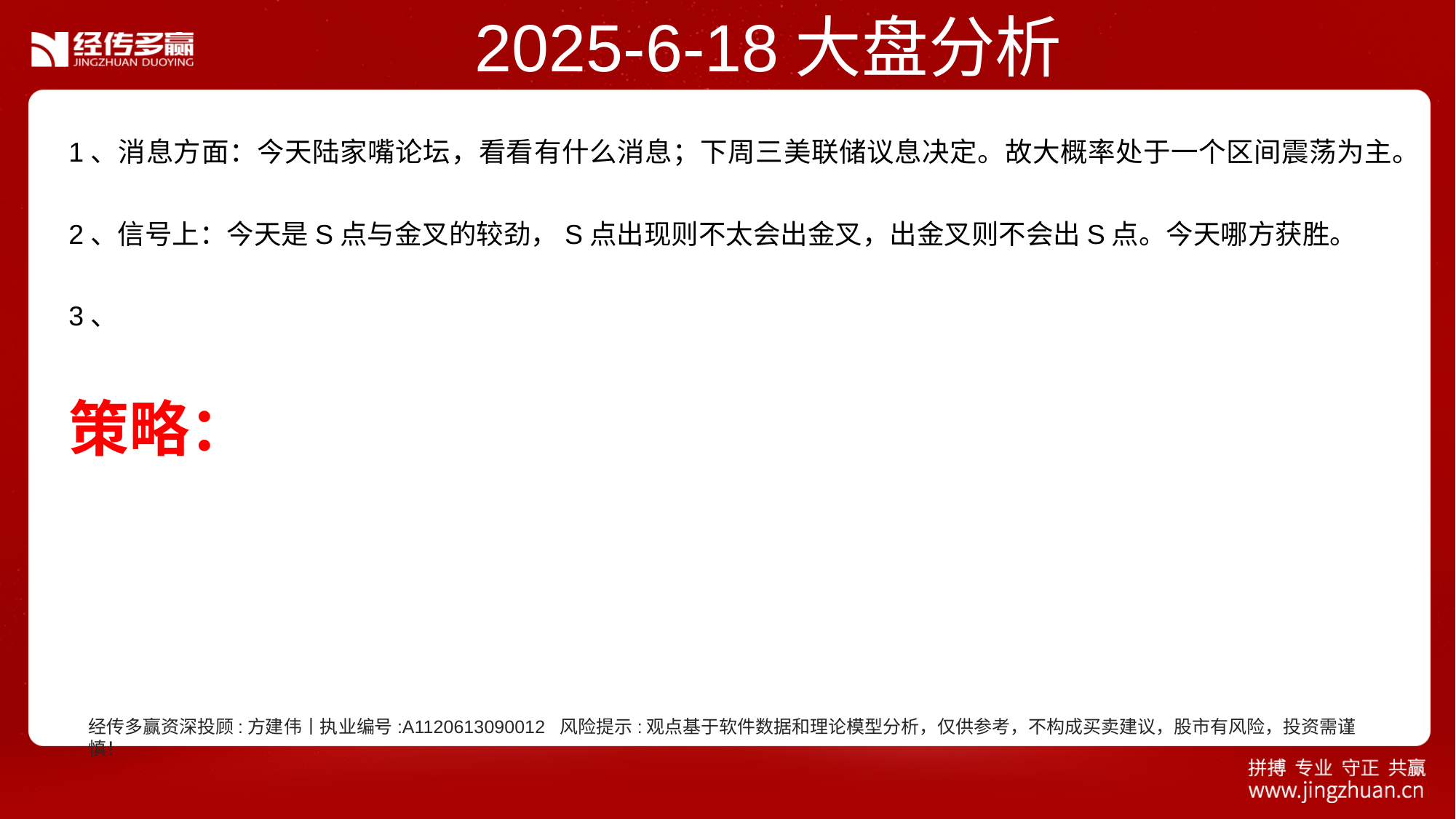

2025-6-18大盘分析
1、消息方面：今天陆家嘴论坛，看看有什么消息；下周三美联储议息决定。故大概率处于一个区间震荡为主。

2、信号上：今天是S点与金叉的较劲，S点出现则不太会出金叉，出金叉则不会出S点。今天哪方获胜。

3、

策略：